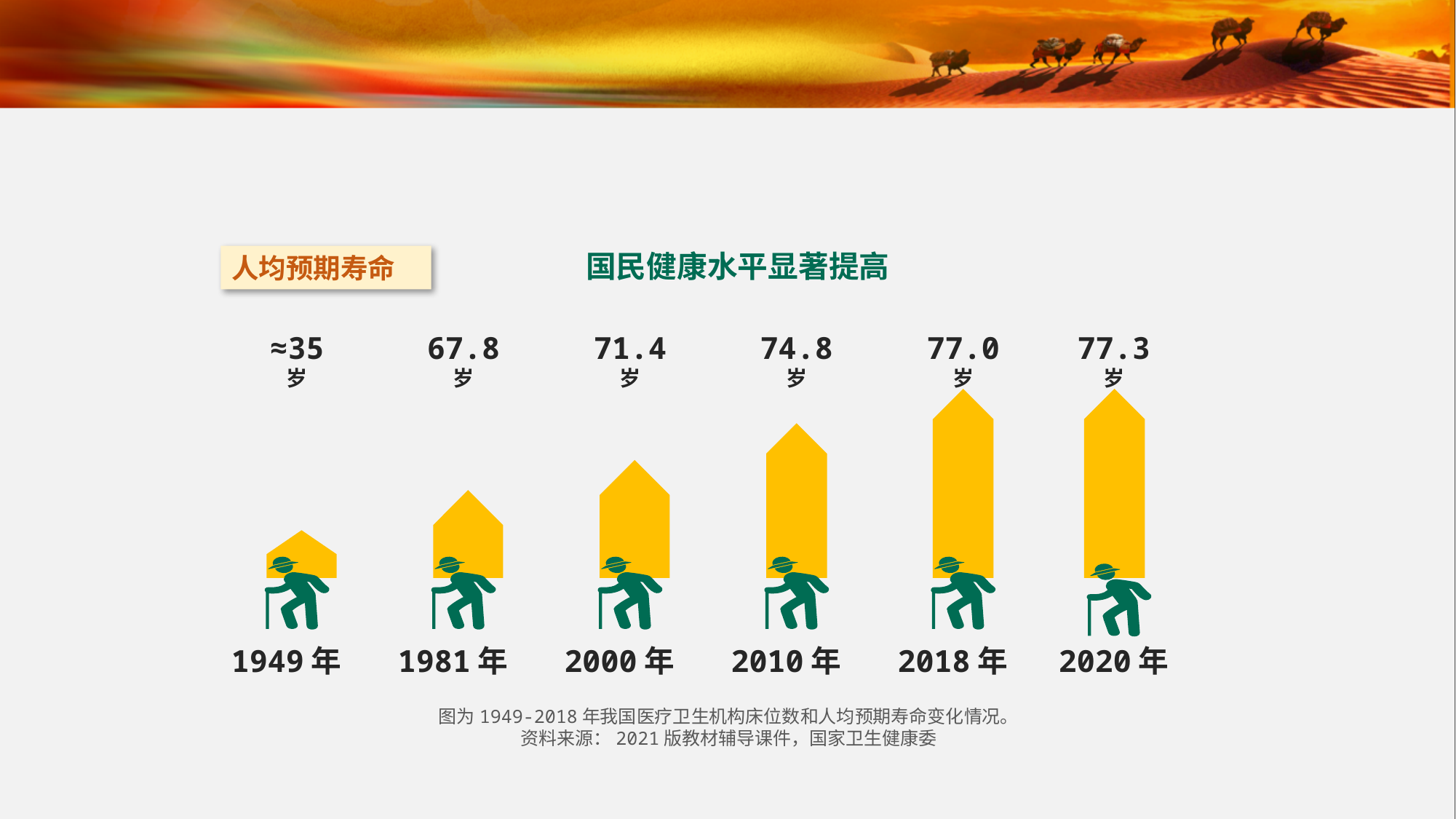

国民健康水平显著提高
人均预期寿命
≈35
岁
67.8
岁
71.4
岁
74.8
岁
77.0
岁

1949年
1981年
2000年
2010年
2018年
77.3
岁

2020年
图为1949-2018年我国医疗卫生机构床位数和人均预期寿命变化情况。
资料来源：2021版教材辅导课件，国家卫生健康委